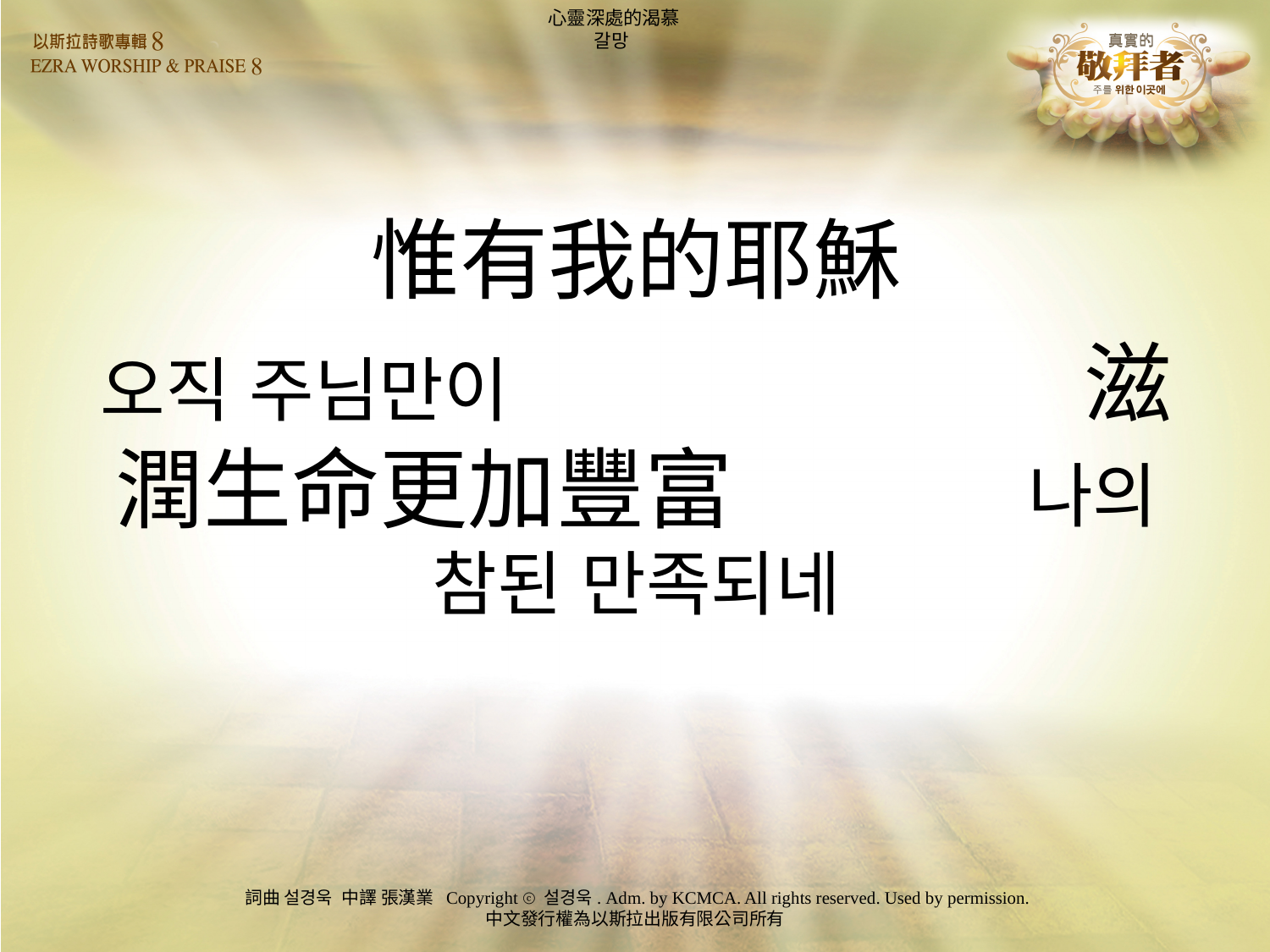

# 心靈深處的渴慕 갈망
惟有我的耶穌
오직 주님만이                                    滋潤生命更加豐富               나의 참된 만족되네
詞曲 설경욱  中譯 張漢業  Copyright ⓒ 설경욱. Adm. by KCMCA. All rights reserved. Used by permission.
中文發行權為以斯拉出版有限公司所有